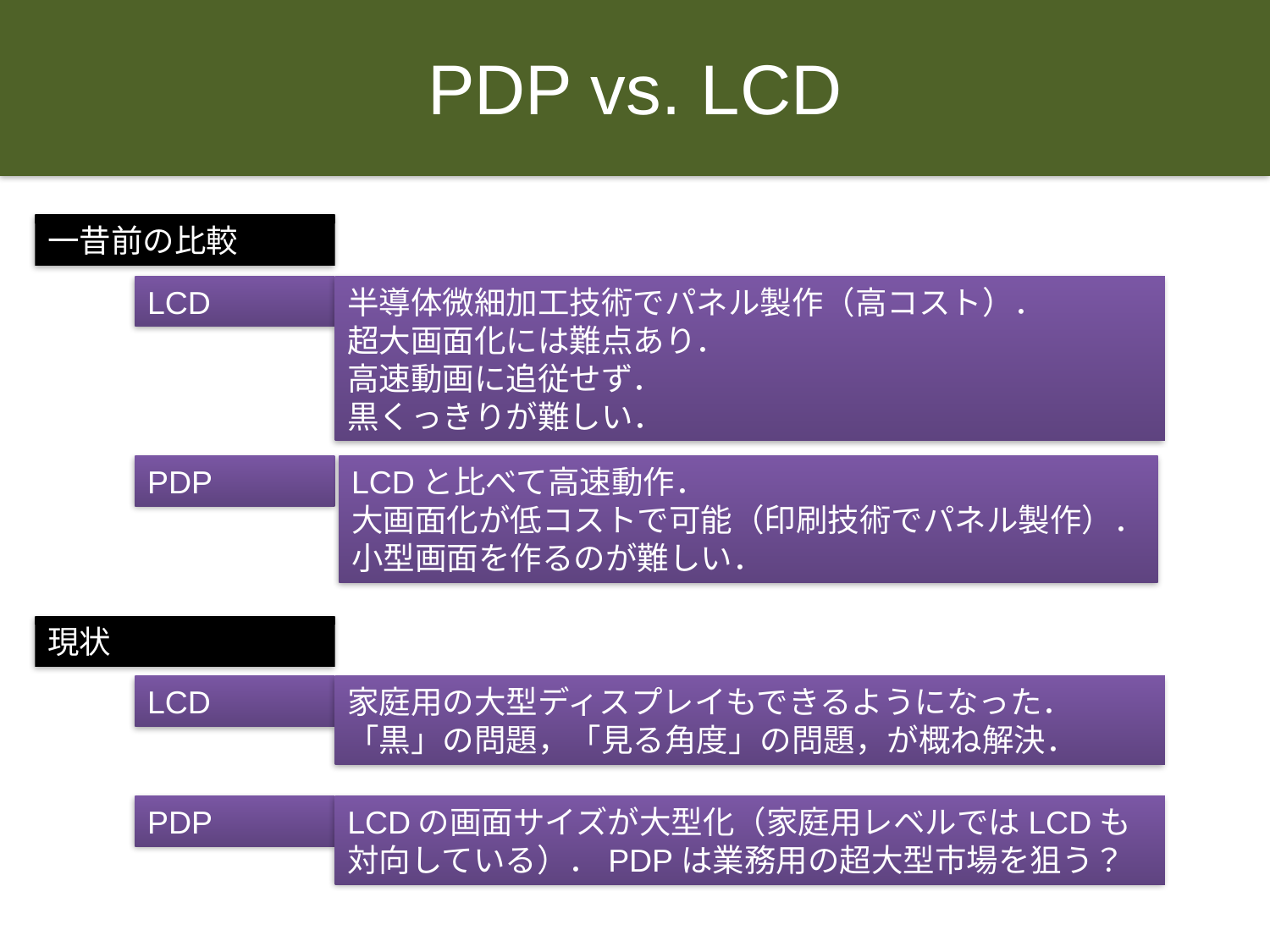

PDP vs. LCD
一昔前の比較
LCD
半導体微細加工技術でパネル製作（高コスト）．
超大画面化には難点あり．
高速動画に追従せず．
黒くっきりが難しい．
PDP
LCDと比べて高速動作．
大画面化が低コストで可能（印刷技術でパネル製作）．
小型画面を作るのが難しい．
現状
LCD
家庭用の大型ディスプレイもできるようになった．
「黒」の問題，「見る角度」の問題，が概ね解決．
PDP
LCDの画面サイズが大型化（家庭用レベルではLCDも対向している）．PDPは業務用の超大型市場を狙う？